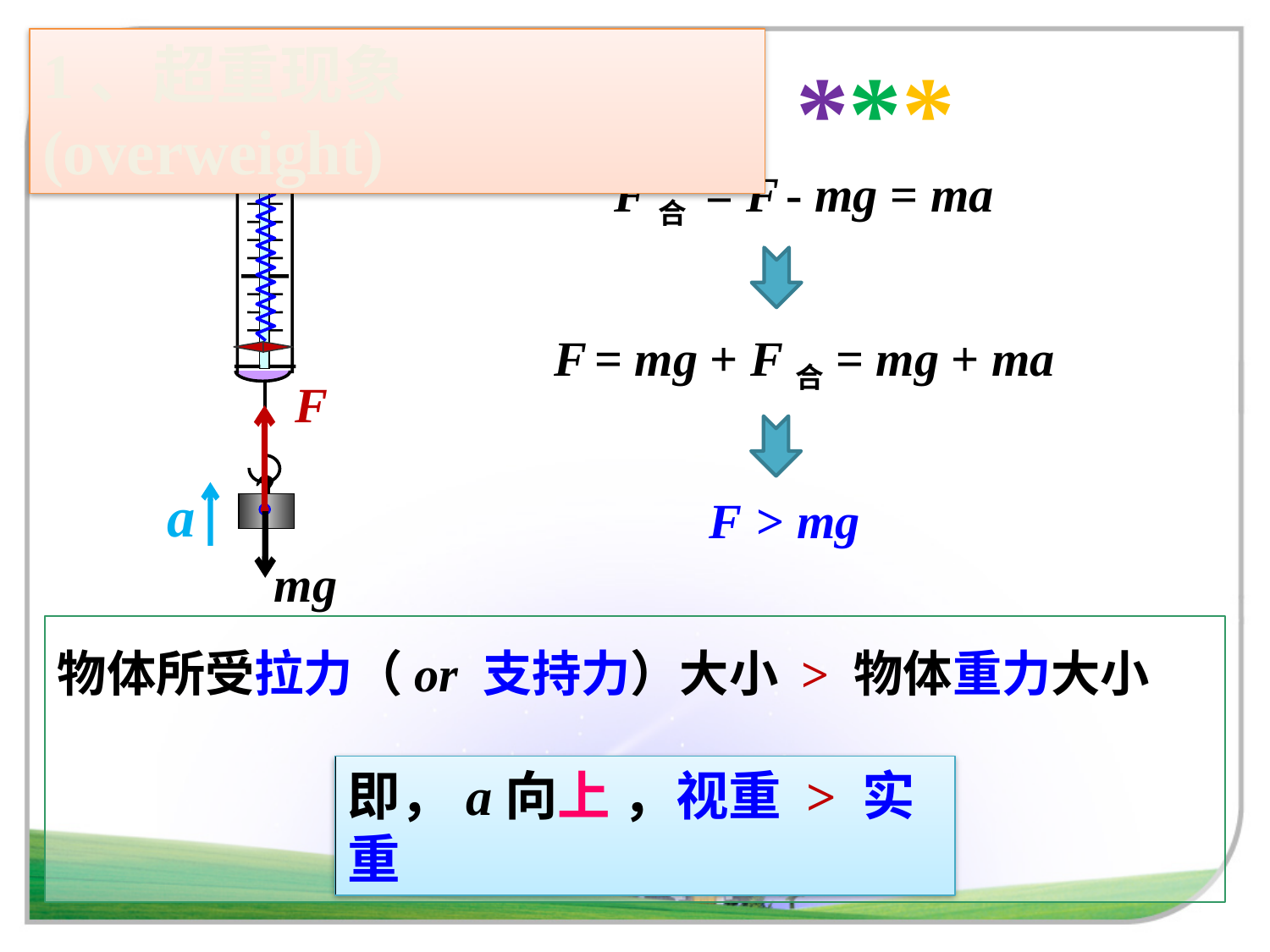

***
1、超重现象 (overweight)

a

F合 = F - mg = ma

F = mg + F合= mg + ma
F

F  > mg

mg

物体所受拉力（or 支持力）大小 > 物体重力大小
即，a向上 ，视重 > 实重